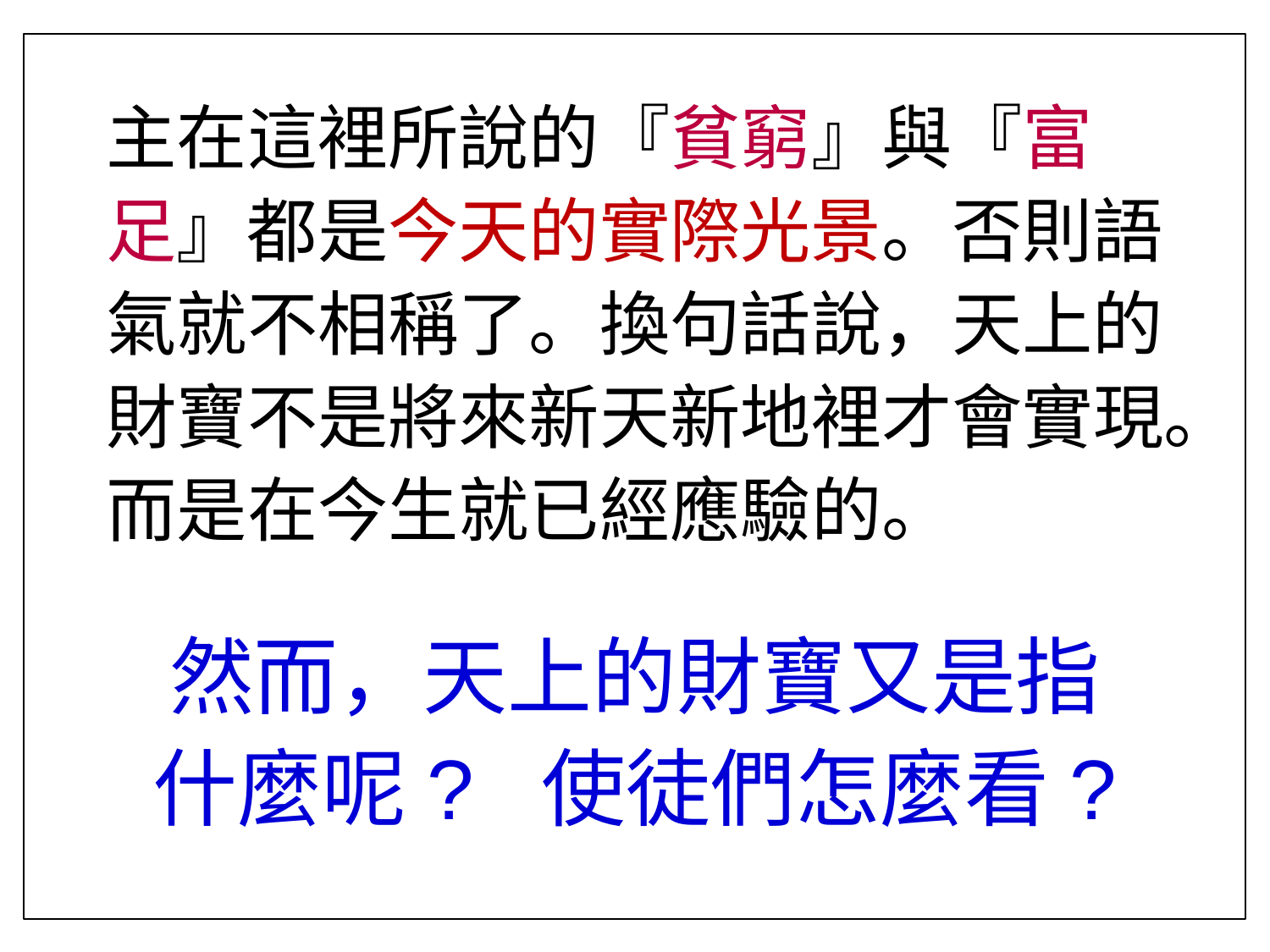

# 主在這裡所說的『貧窮』與『富足』都是今天的實際光景。否則語氣就不相稱了。換句話說，天上的財寶不是將來新天新地裡才會實現。而是在今生就已經應驗的。
然而，天上的財寶又是指什麼呢?  使徒們怎麼看?